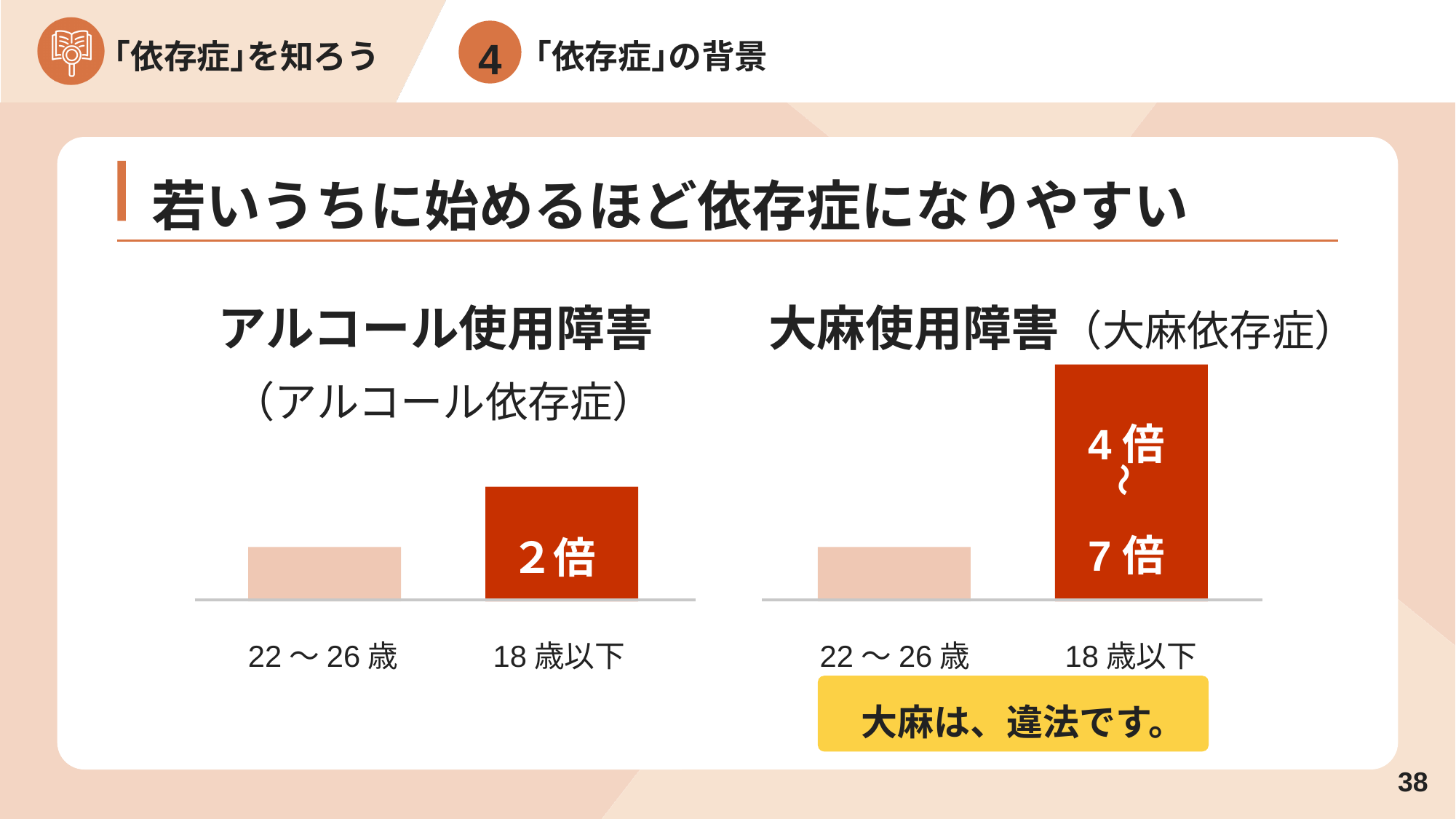

4
｢依存症｣の背景

若いうちに始めるほど依存症になりやすい
アルコール使用障害
（アルコール依存症）

22～26歳
18歳以下
大麻使用障害（大麻依存症）

22～26歳
18歳以下

4倍
～
7倍

２倍

大麻は、違法です。
38